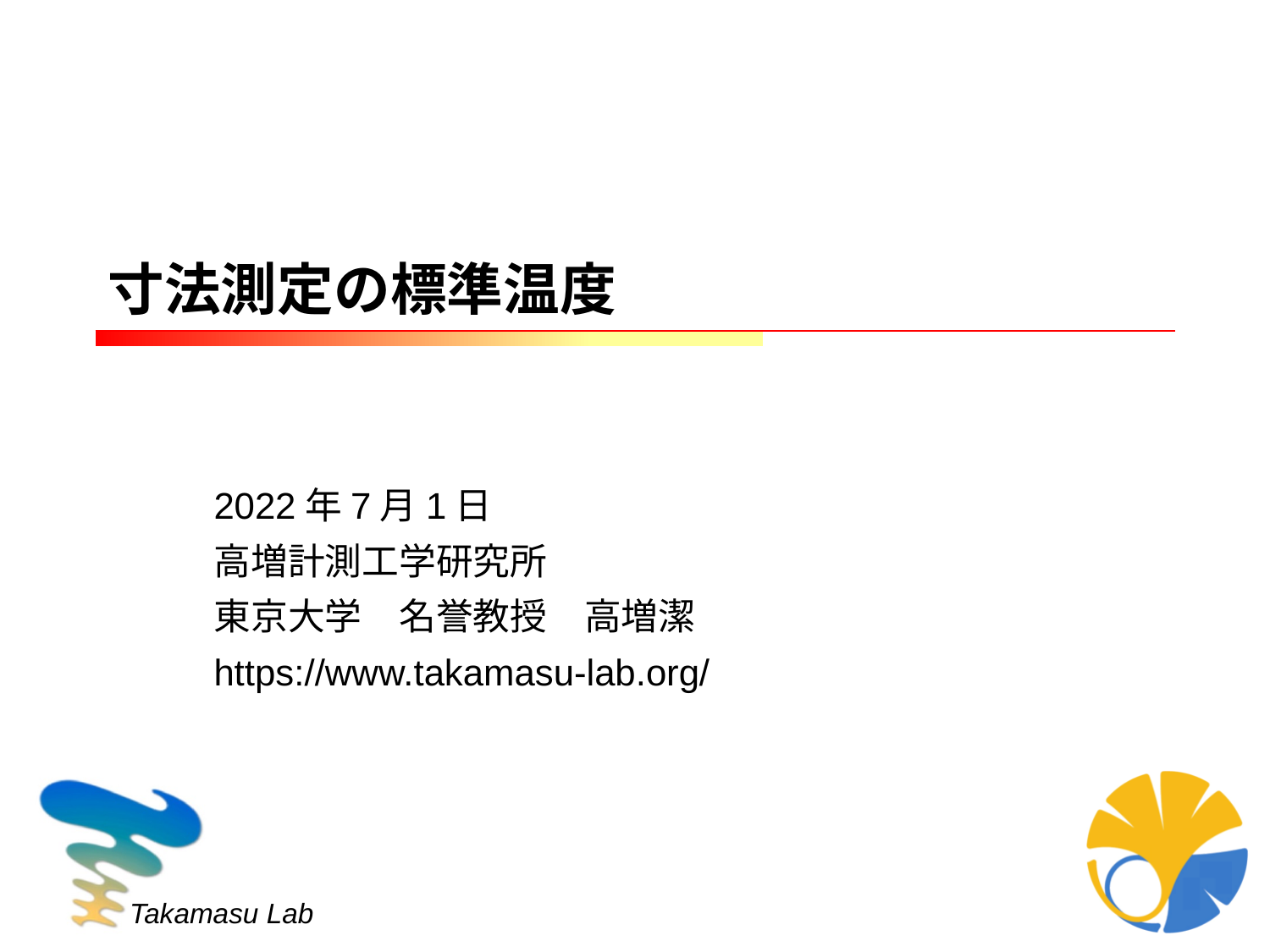

# 寸法測定の標準温度
2022年7月1日
高増計測工学研究所
東京大学　名誉教授　高増潔
https://www.takamasu-lab.org/